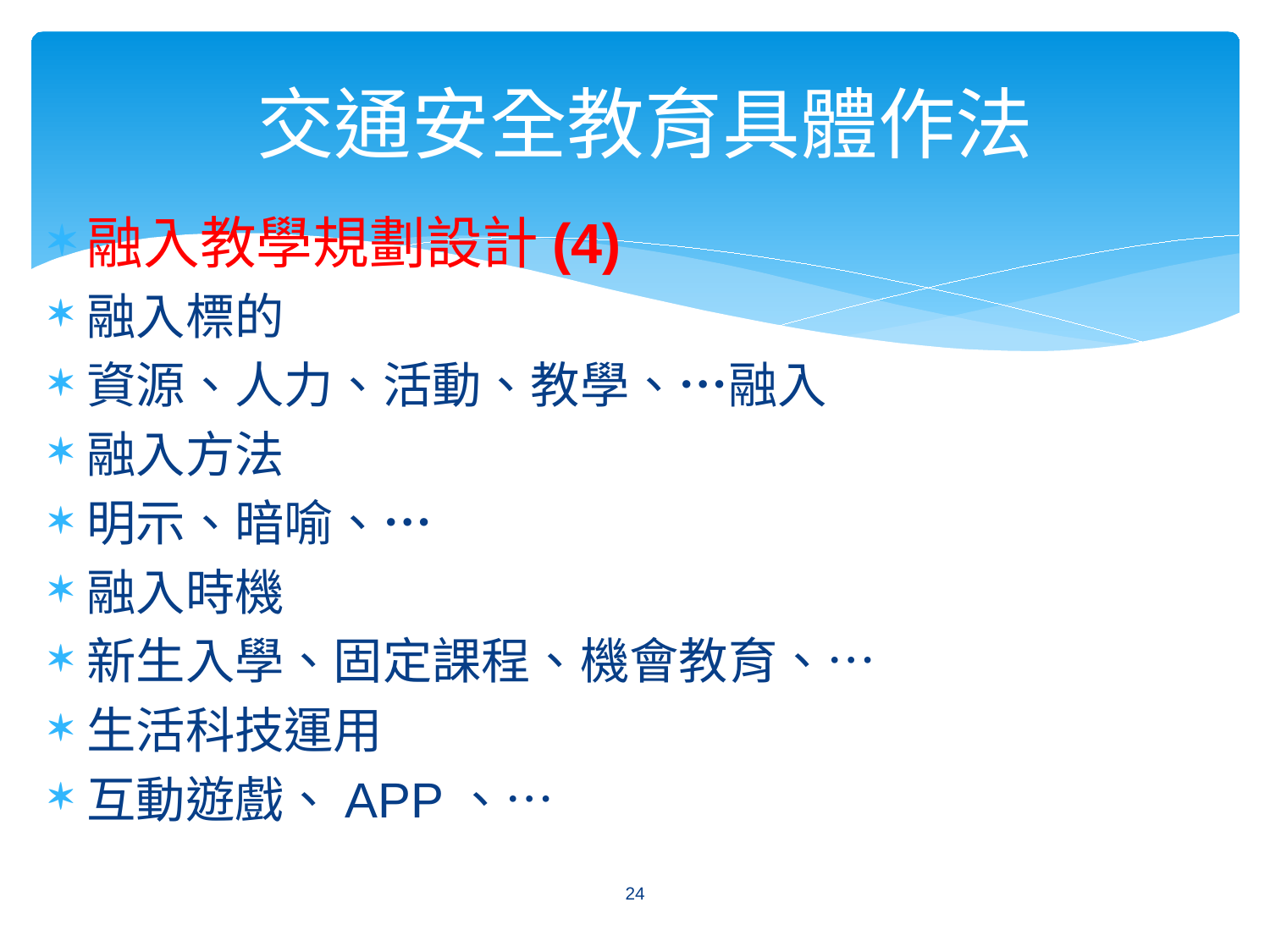

交通安全教育具體作法
融入教學規劃設計(4)
融入標的
資源、人力、活動、教學、…融入
融入方法
明示、暗喻、…
融入時機
新生入學、固定課程、機會教育、…
生活科技運用
互動遊戲、APP、…
24